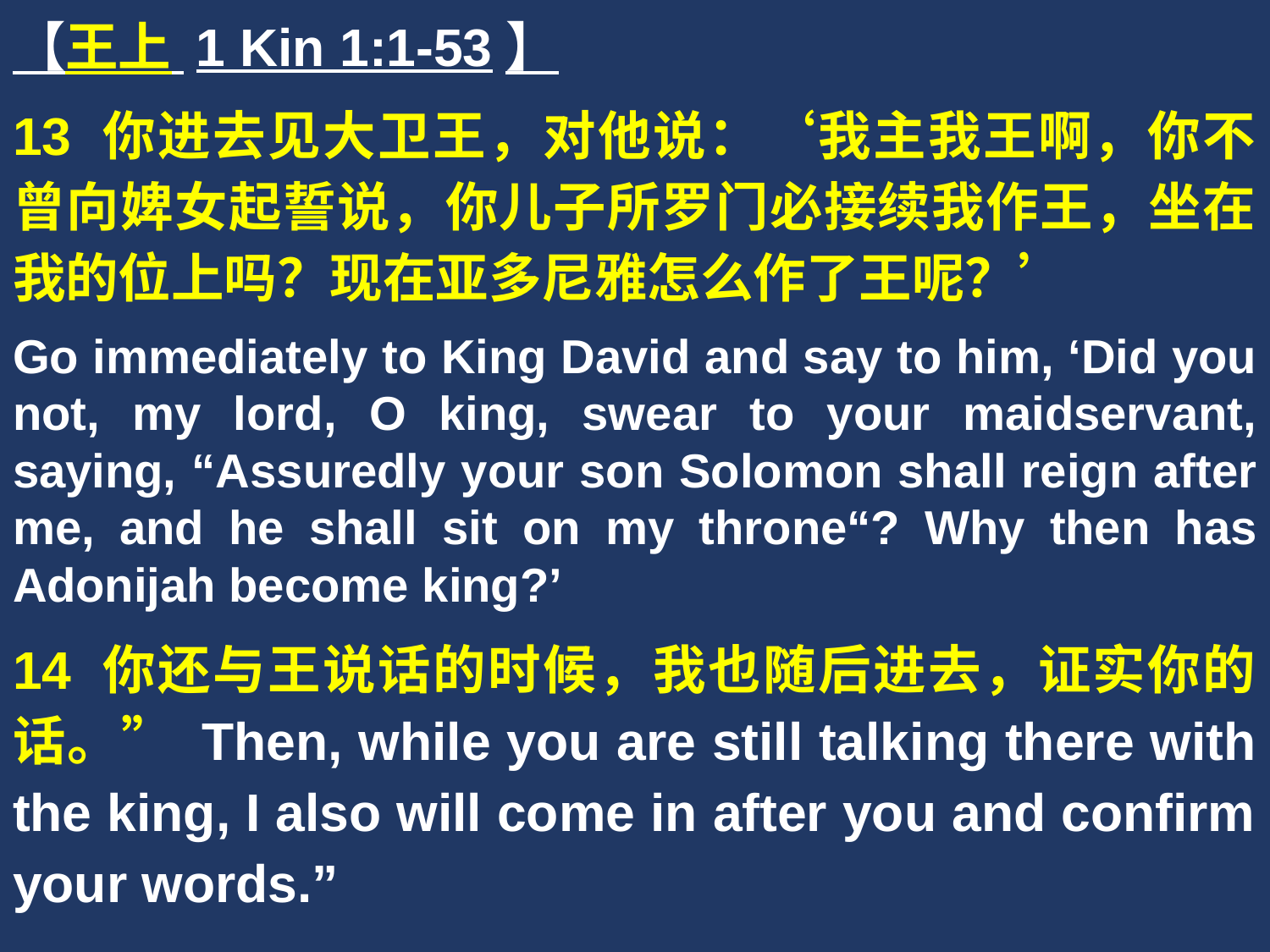

【王上 1 Kin 1:1-53】
13 你进去见大卫王，对他说：‘我主我王啊，你不曾向婢女起誓说，你儿子所罗门必接续我作王，坐在我的位上吗？现在亚多尼雅怎么作了王呢？’
Go immediately to King David and say to him, ‘Did you not, my lord, O king, swear to your maidservant, saying, “Assuredly your son Solomon shall reign after me, and he shall sit on my throne“? Why then has Adonijah become king?’
14 你还与王说话的时候，我也随后进去，证实你的话。” Then, while you are still talking there with the king, I also will come in after you and confirm your words.”